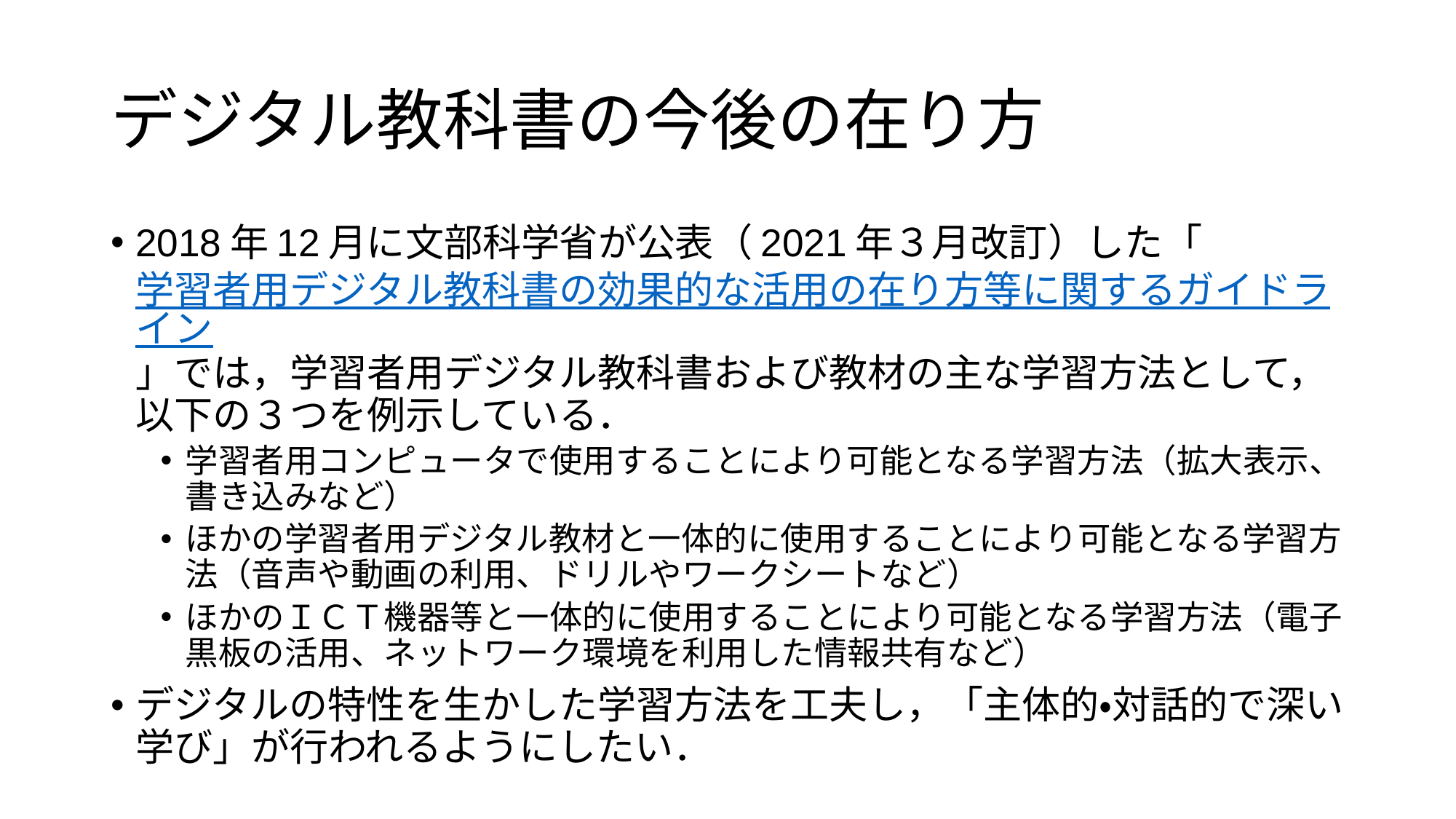

# デジタル教科書の今後の在り方
2018年12月に文部科学省が公表（2021年３月改訂）した「学習者用デジタル教科書の効果的な活用の在り方等に関するガイドライン」では，学習者用デジタル教科書および教材の主な学習方法として，以下の３つを例示している．
学習者用コンピュータで使用することにより可能となる学習方法（拡大表示、書き込みなど）
ほかの学習者用デジタル教材と一体的に使用することにより可能となる学習方法（音声や動画の利用、ドリルやワークシートなど）
ほかのＩＣＴ機器等と一体的に使用することにより可能となる学習方法（電子黒板の活用、ネットワーク環境を利用した情報共有など）
デジタルの特性を生かした学習方法を工夫し，「主体的・対話的で深い学び」が行われるようにしたい．